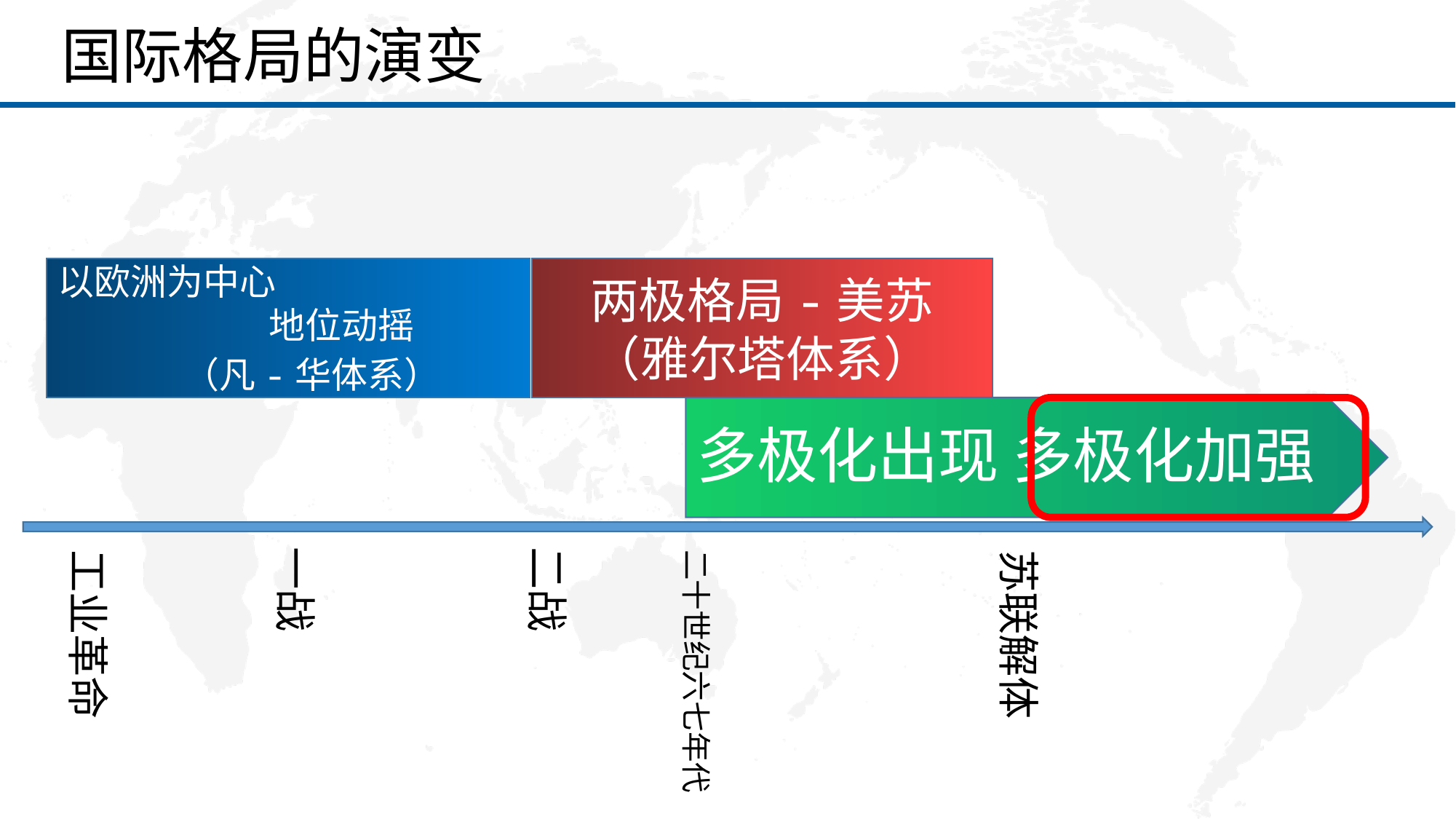

国际格局的演变
以欧洲为中心
            地位动摇
              （凡-华体系）
两极格局-美苏
（雅尔塔体系）

多极化出现 多极化加强

一战
二战
工业革命
二十世纪六七年代
苏联解体